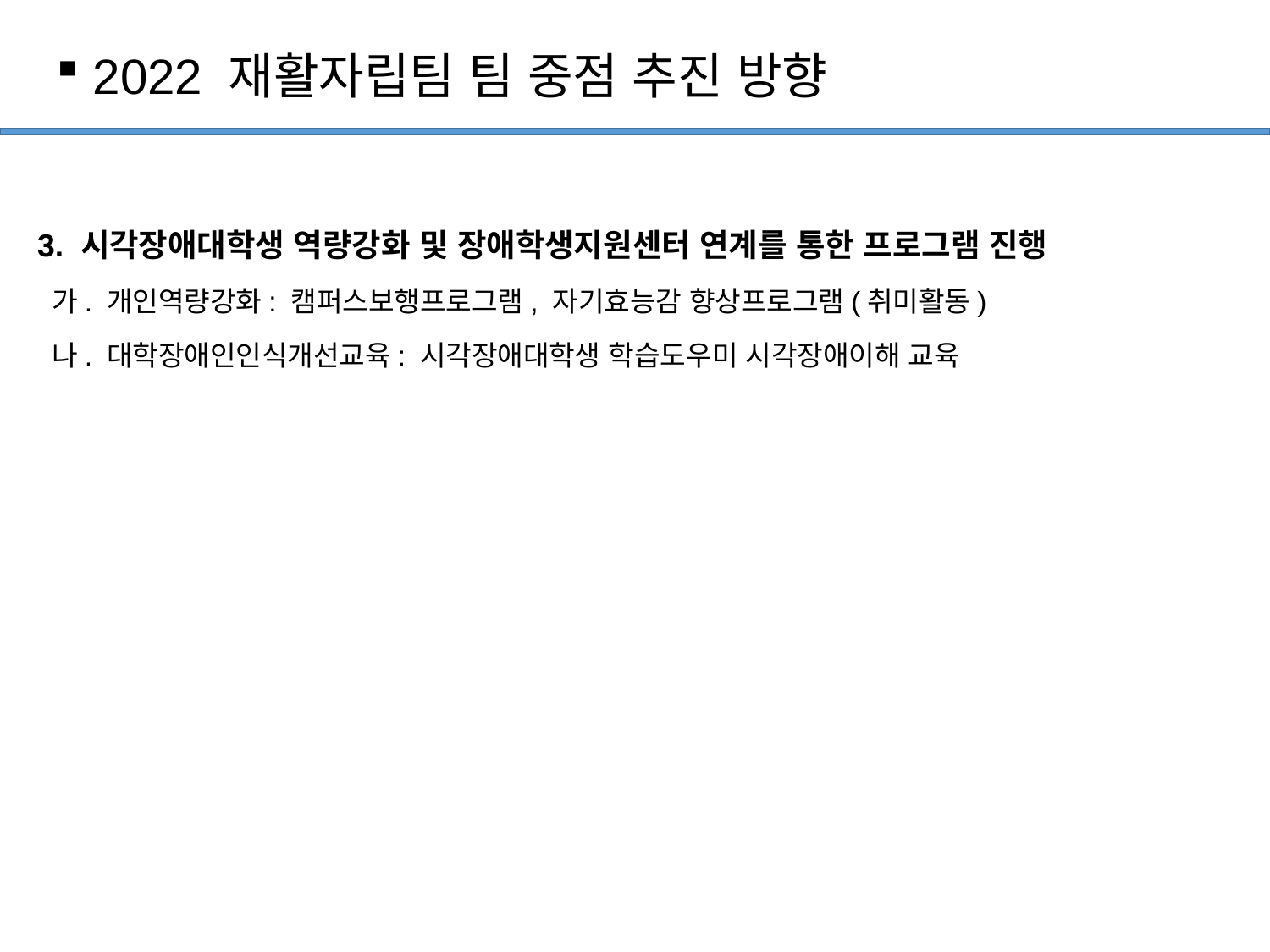

2022 재활자립팀 팀 중점 추진 방향

3. 시각장애대학생 역량강화 및 장애학생지원센터 연계를 통한 프로그램 진행
 가. 개인역량강화: 캠퍼스보행프로그램, 자기효능감 향상프로그램(취미활동)
 나. 대학장애인인식개선교육: 시각장애대학생 학습도우미 시각장애이해 교육